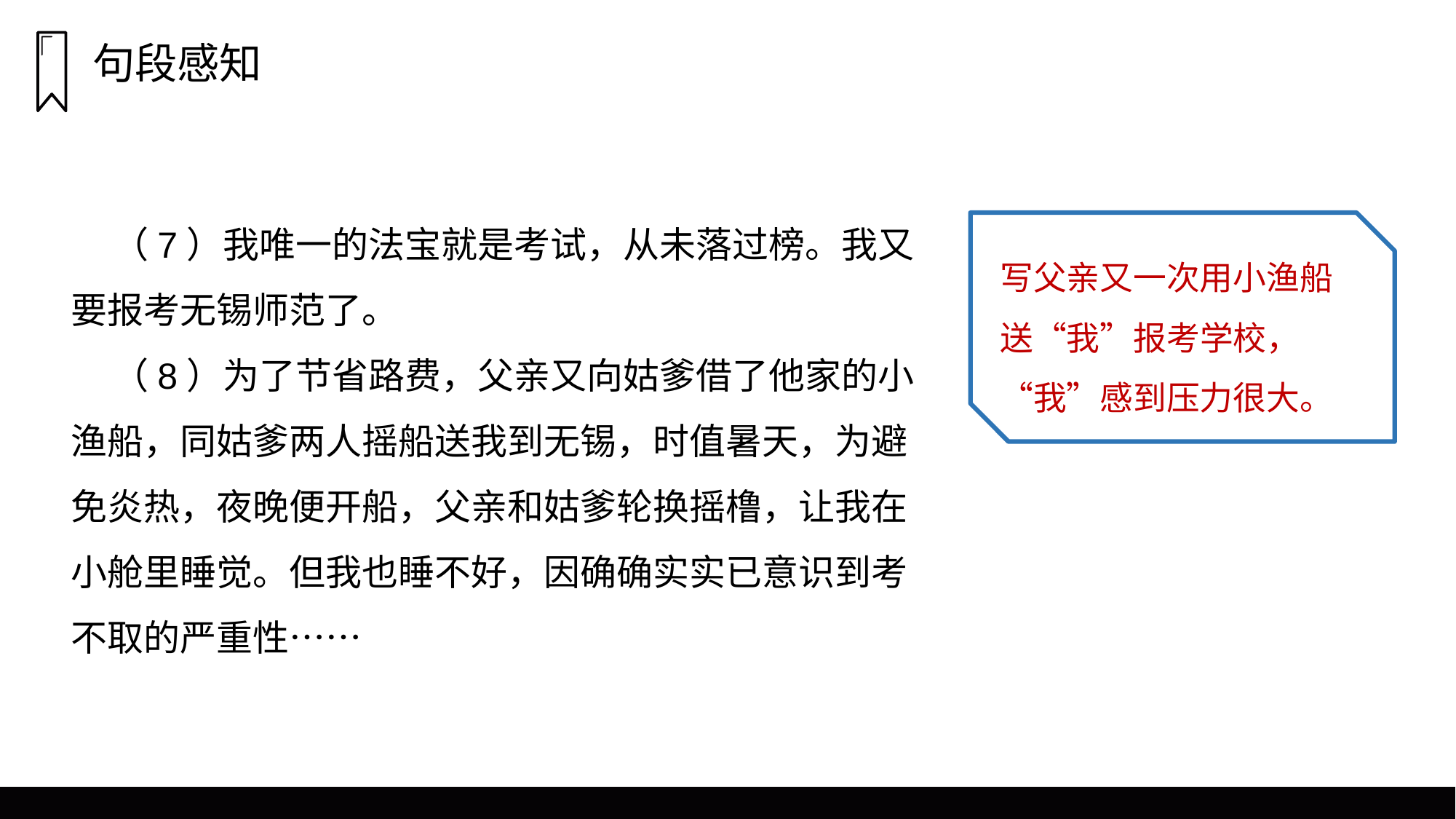

句段感知
    （7）我唯一的法宝就是考试，从未落过榜。我又要报考无锡师范了。
    （8）为了节省路费，父亲又向姑爹借了他家的小渔船，同姑爹两人摇船送我到无锡，时值暑天，为避免炎热，夜晚便开船，父亲和姑爹轮换摇橹，让我在小舱里睡觉。但我也睡不好，因确确实实已意识到考不取的严重性……
写父亲又一次用小渔船送“我”报考学校，“我”感到压力很大。